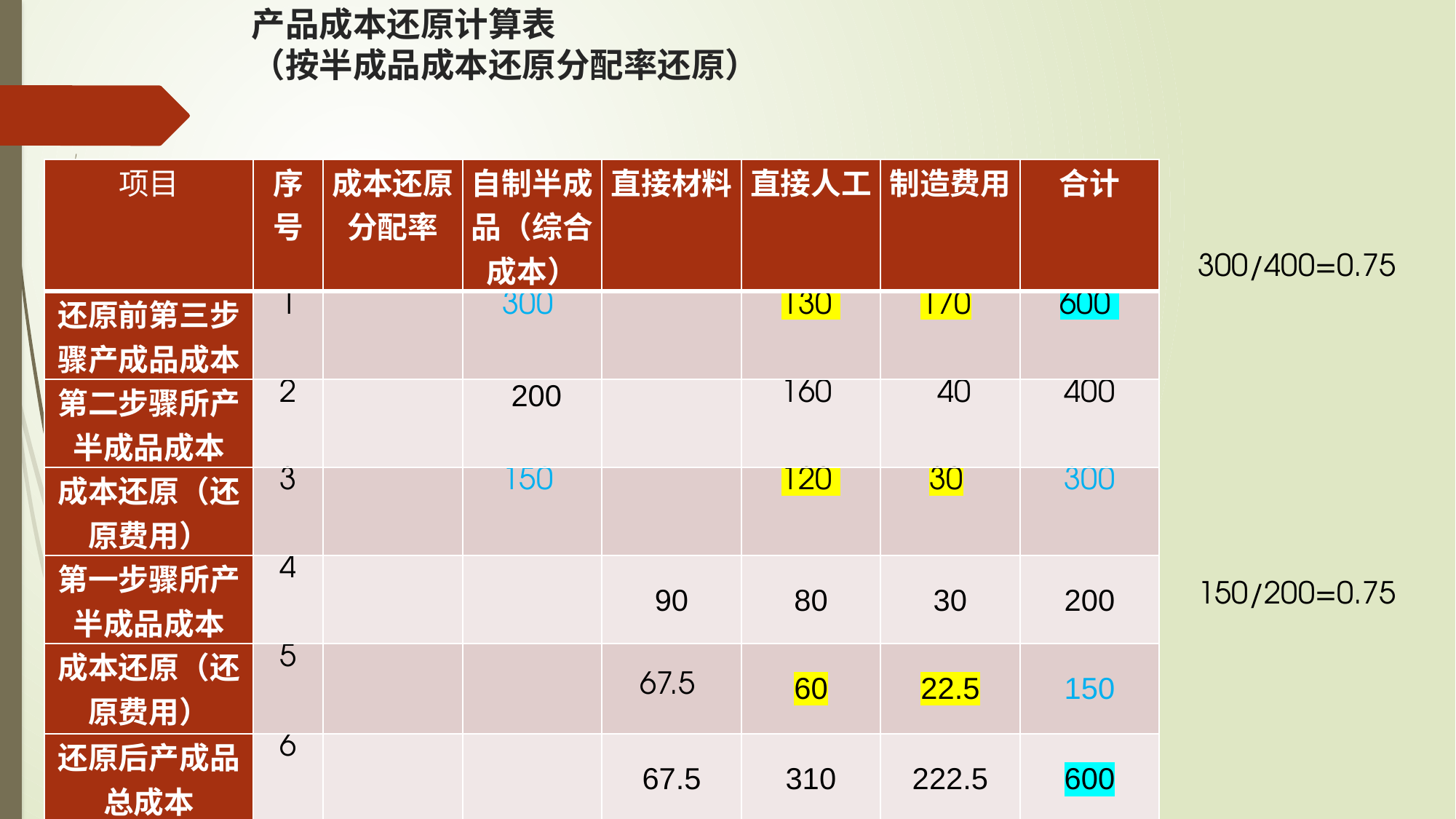

# 产品成本还原计算表 （按半成品成本还原分配率还原）
| 项目 | 序号 | 成本还原分配率 | 自制半成品（综合成本） | 直接材料 | 直接人工 | 制造费用 | 合计 |
| --- | --- | --- | --- | --- | --- | --- | --- |
| 还原前第三步骤产成品成本 | 1 |  | 300 |  | 130 | 170 | 600 |
| 第二步骤所产半成品成本 | 2 |  | 200 |  | 160 | 40 | 400 |
| 成本还原（还原费用） | 3 |  | 150 |  | 120 | 30 | 300 |
| 第一步骤所产半成品成本 | 4 |  |  | 90 | 80 | 30 | 200 |
| 成本还原（还原费用） | 5 |  |  | 67.5 | 60 | 22.5 | 150 |
| 还原后产成品总成本 | 6 |  |  | 67.5 | 310 | 222.5 | 600 |
| 还原后产成品单位成本 | 7 |  |  |  |  |  |  |
300/400=0.75

150/200=0.75